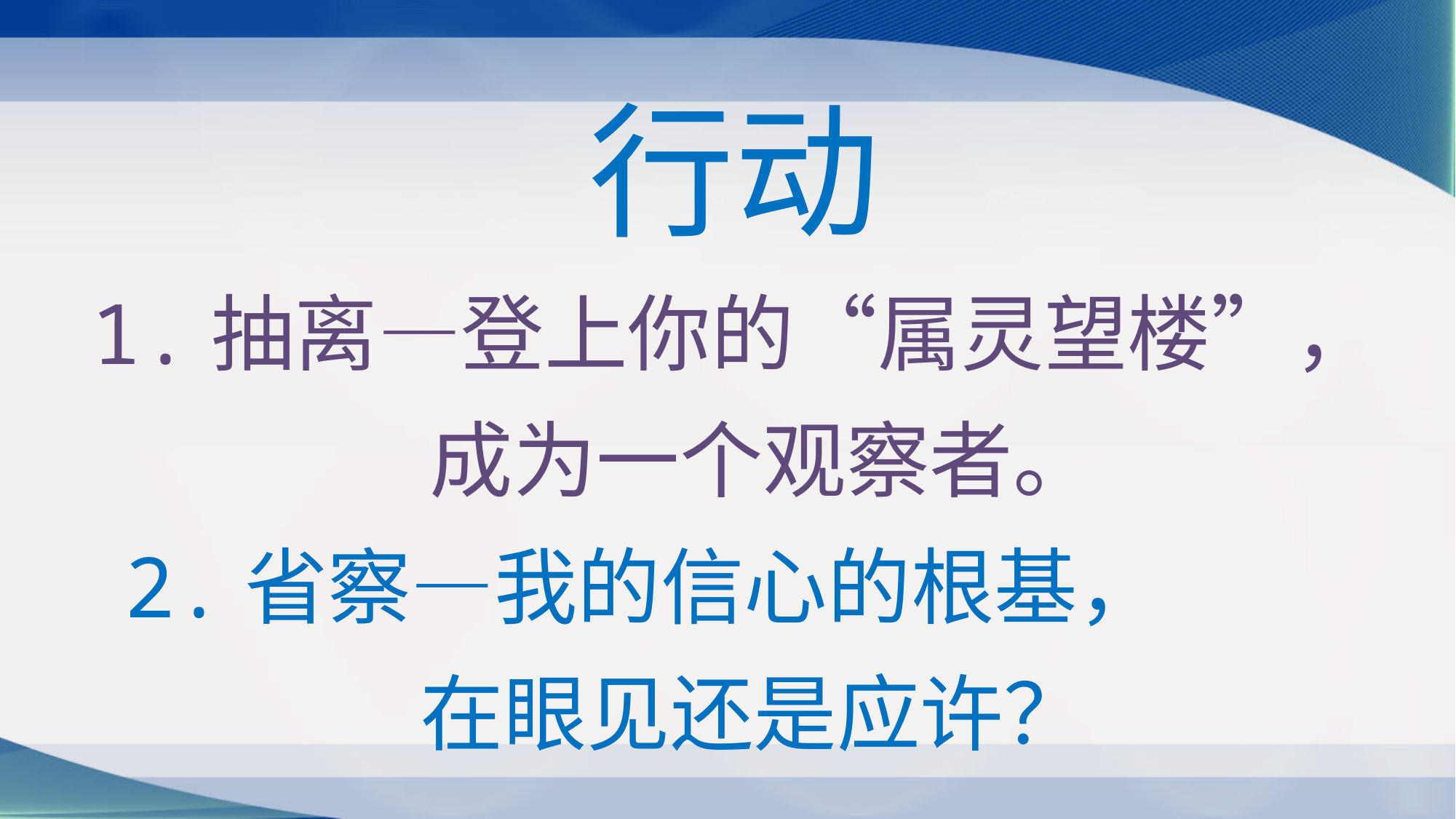

行动
1.抽离—登上你的“属灵望楼”，
  成为一个观察者。
  2.省察—我的信心的根基，
 在眼见还是应许？